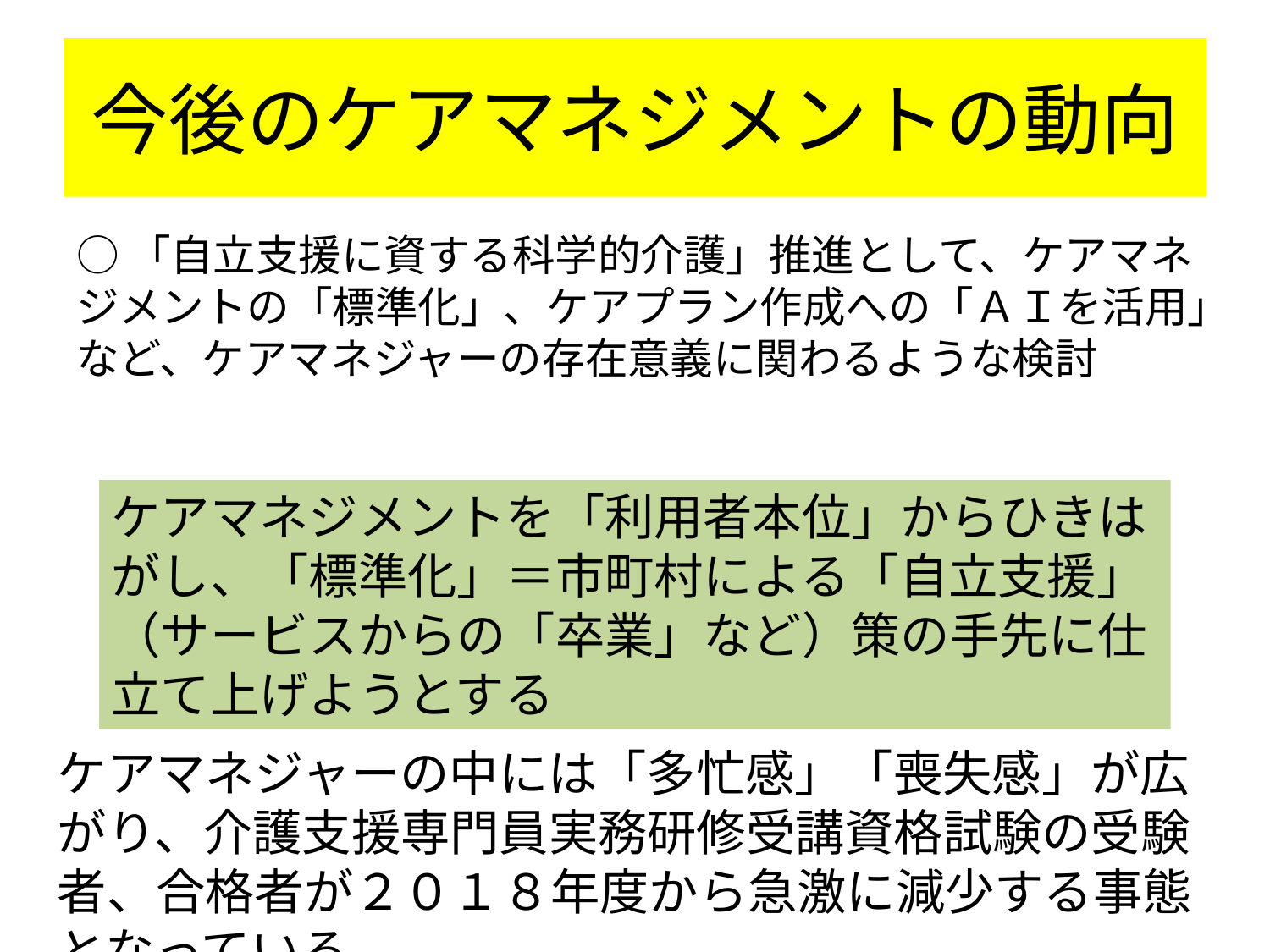

# 今後のケアマネジメントの動向
○「自立支援に資する科学的介護」推進として、ケアマネジメントの「標準化」、ケアプラン作成への「ＡＩを活用」など、ケアマネジャーの存在意義に関わるような検討
ケアマネジメントを「利用者本位」からひきはがし、「標準化」＝市町村による「自立支援」（サービスからの「卒業」など）策の手先に仕立て上げようとする
ケアマネジャーの中には「多忙感」「喪失感」が広がり、介護支援専門員実務研修受講資格試験の受験者、合格者が２０１８年度から急激に減少する事態となっている。